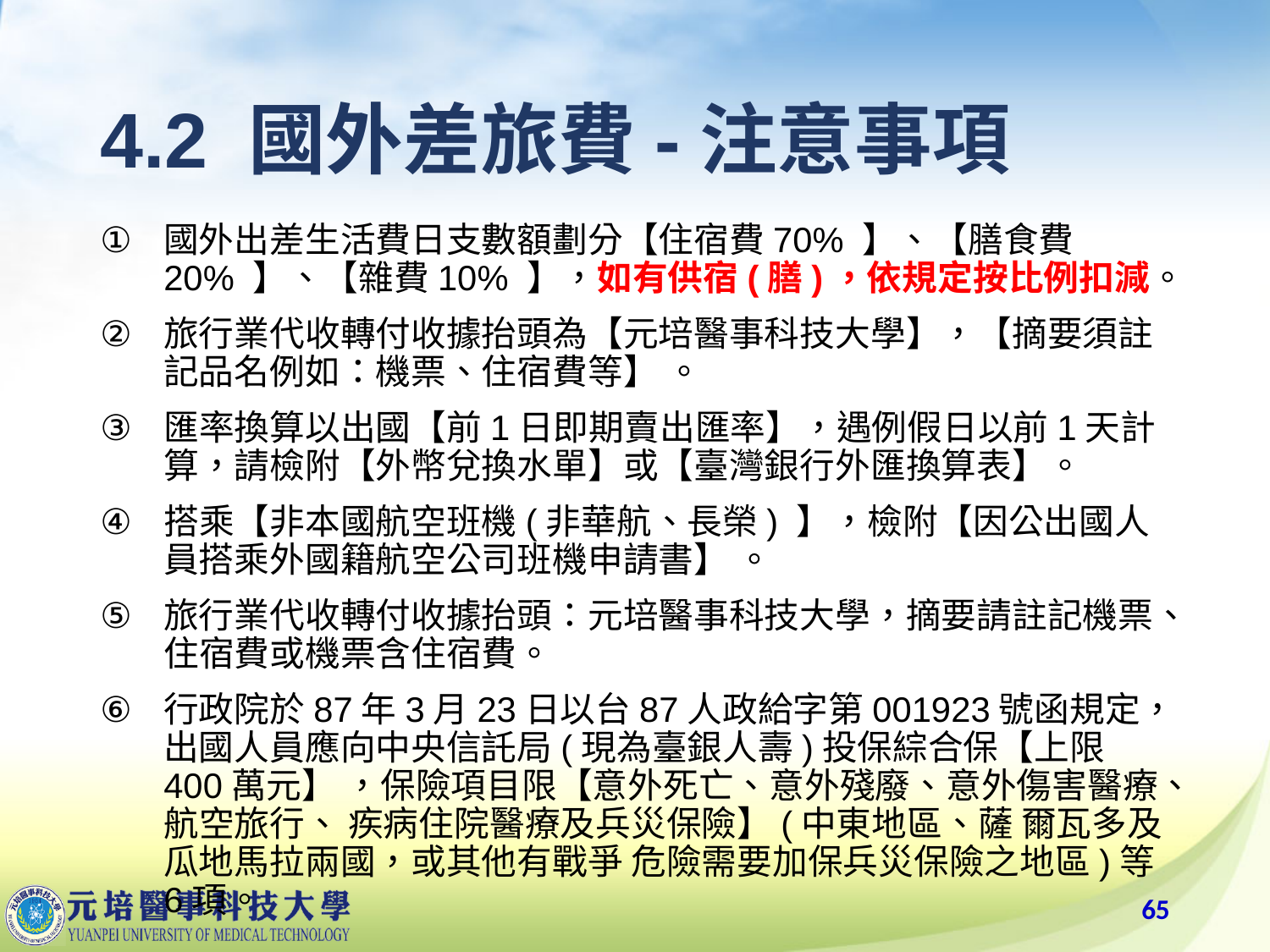

# 4.2 國外差旅費-注意事項
國外出差生活費日支數額劃分【住宿費70% 】、【膳食費20% 】、【雜費10% 】，如有供宿(膳)，依規定按比例扣減。
旅行業代收轉付收據抬頭為【元培醫事科技大學】，【摘要須註記品名例如：機票、住宿費等】 。
匯率換算以出國【前1日即期賣出匯率】，遇例假日以前1天計算，請檢附【外幣兌換水單】或【臺灣銀行外匯換算表】。
搭乘【非本國航空班機(非華航、長榮) 】，檢附【因公出國人員搭乘外國籍航空公司班機申請書】 。
旅行業代收轉付收據抬頭：元培醫事科技大學，摘要請註記機票、住宿費或機票含住宿費。
行政院於87年3月23日以台87人政給字第001923號函規定，出國人員應向中央信託局(現為臺銀人壽)投保綜合保【上限400萬元】 ，保險項目限【意外死亡、意外殘廢、意外傷害醫療、航空旅行、 疾病住院醫療及兵災保險】(中東地區、薩 爾瓦多及瓜地馬拉兩國，或其他有戰爭 危險需要加保兵災保險之地區)等6項。

65